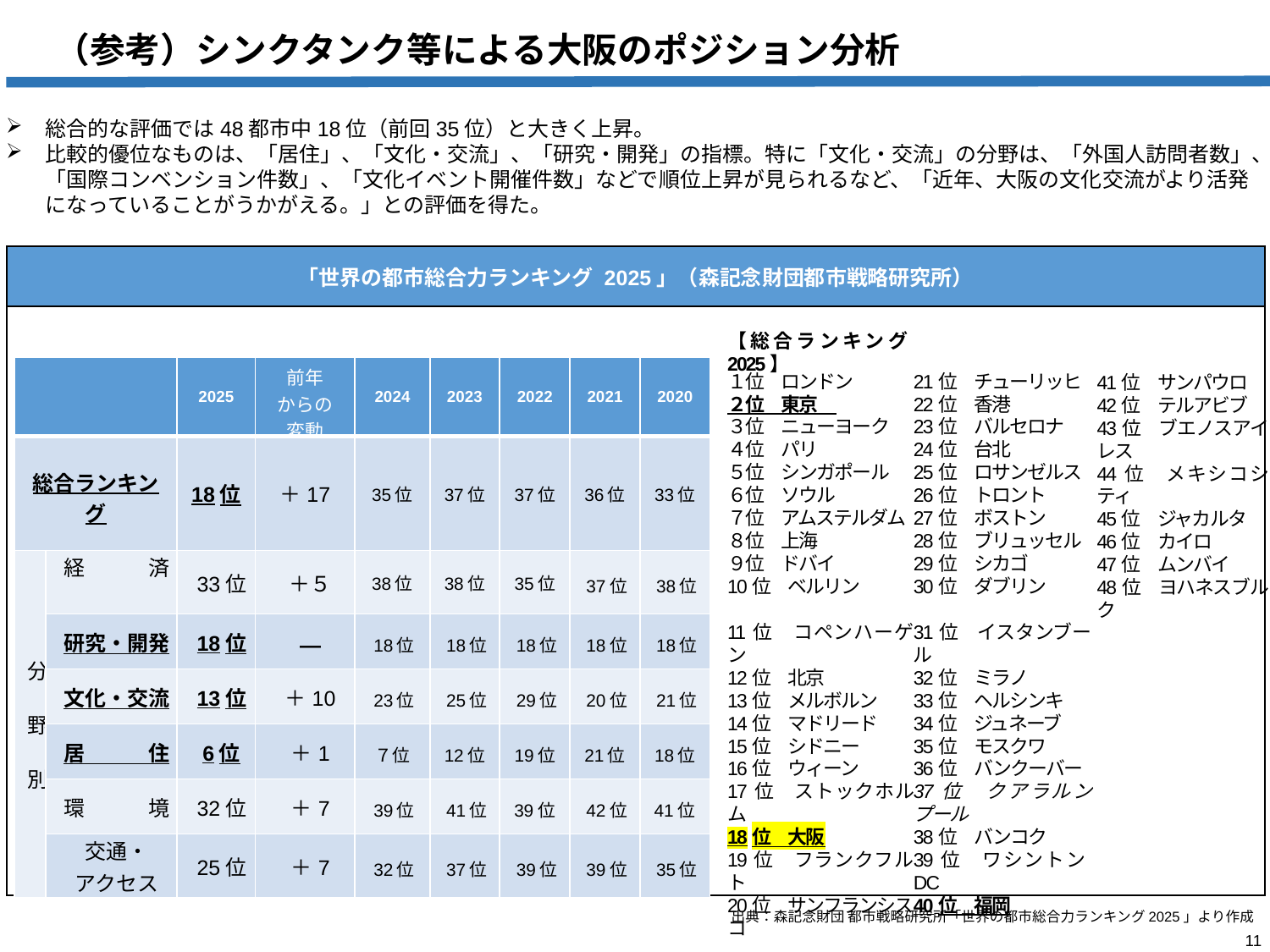

（参考）シンクタンク等による大阪のポジション分析
総合的な評価では48都市中18位（前回35位）と大きく上昇。
比較的優位なものは、「居住」、「文化・交流」、「研究・開発」の指標。特に「文化・交流」の分野は、「外国人訪問者数」、「国際コンベンション件数」、「文化イベント開催件数」などで順位上昇が見られるなど、「近年、大阪の文化交流がより活発になっていることがうかがえる。」との評価を得た。
| 「世界の都市総合力ランキング 2025」（森記念財団都市戦略研究所） |
| --- |
|  |
【総合ランキング2025】
|  |  | 2025 | 前年 からの 変動 | 2024 | 2023 | 2022 | 2021 | 2020 |
| --- | --- | --- | --- | --- | --- | --- | --- | --- |
| 総合ランキング |  | 18位 | ＋17 | 35位 | 37位 | 37位 | 36位 | 33位 |
| 分 野 別 | 経　　　済 | 33位 | ＋５ | 38位 | 38位 | 35位 | 37位 | 38位 |
|  | 研究・開発 | 18位 | ― | 18位 | 18位 | 18位 | 18位 | 18位 |
|  | 文化・交流 | 13位 | ＋10 | 23位 | 25位 | 29位 | 20位 | 21位 |
|  | 居　　　住 | 6位 | ＋1 | ７位 | 12位 | 19位 | 21位 | 18位 |
|  | 環　　　境 | 32位 | ＋7 | 39位 | 41位 | 39位 | 42位 | 41位 |
|  | 交通・ アクセス | 25位 | ＋7 | 32位 | 37位 | 39位 | 39位 | 35位 |
１位　ロンドン
２位　東京
３位　ニューヨーク
４位　パリ
５位　シンガポール
６位　ソウル
７位　アムステルダム
８位　上海
９位　ドバイ
10位　ベルリン

11位　コペンハーゲン
12位　北京
13位　メルボルン
14位　マドリード
15位　シドニー
16位　ウィーン
17位　ストックホルム
18位　大阪
19位　フランクフルト
20位　サンフランシスコ
21位　チューリッヒ
22位　香港
23位　バルセロナ
24位　台北
25位　ロサンゼルス
26位　トロント
27位　ボストン
28位　ブリュッセル
29位　シカゴ
30位　ダブリン

31位　イスタンブール
32位　ミラノ
33位　ヘルシンキ
34位　ジュネーブ
35位　モスクワ
36位　バンクーバー
37位　クアラルンプール
38位　バンコク
39位　ワシントンDC
40位　福岡
41位　サンパウロ
42位　テルアビブ
43位　ブエノスアイレス
44位　メキシコシティ
45位　ジャカルタ
46位　カイロ
47位　ムンバイ
48位　ヨハネスブルク
出典：森記念財団 都市戦略研究所「世界の都市総合力ランキング2025」より作成
11